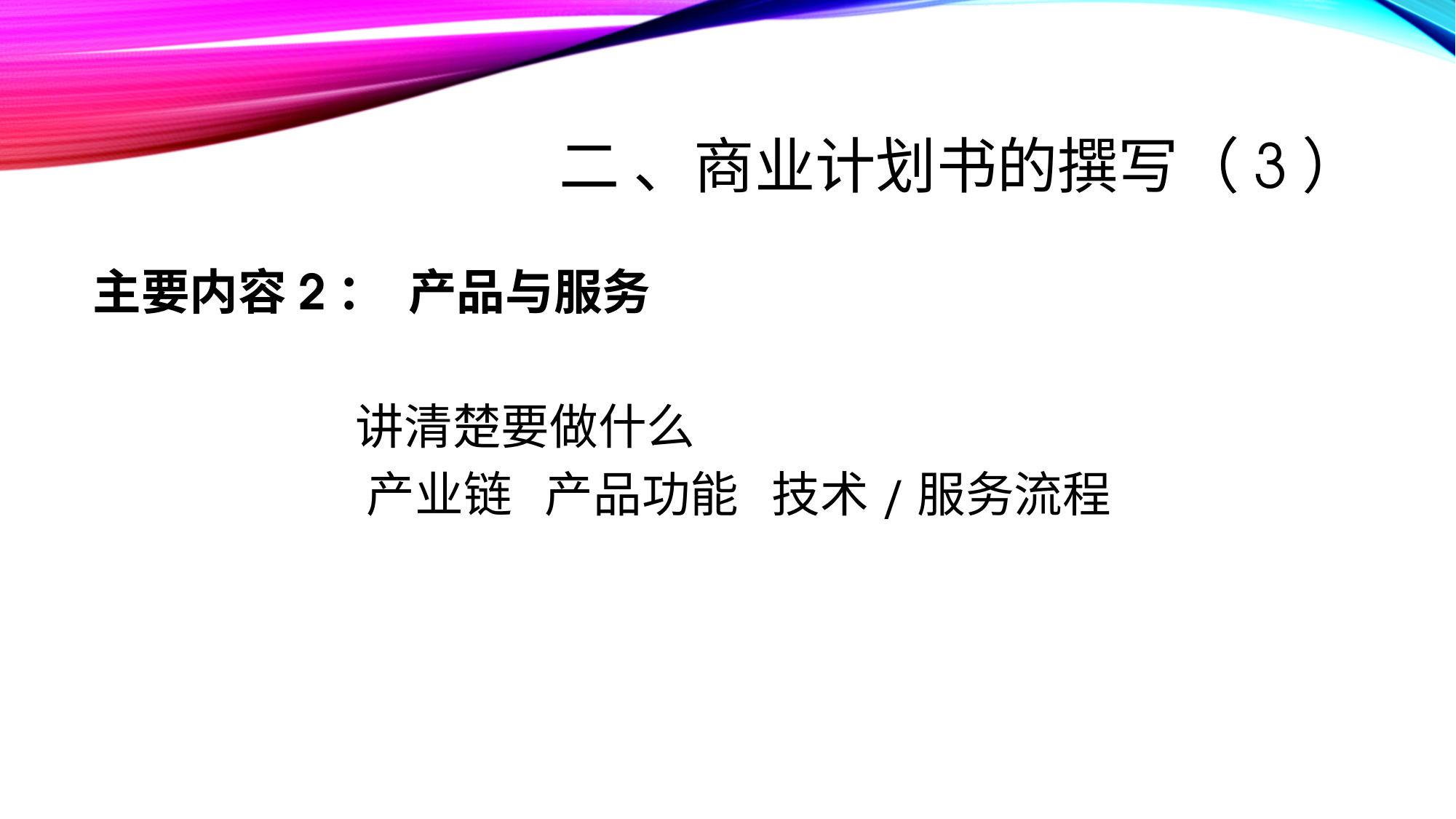

# 二 、商业计划书的撰写（3）
主要内容2：  产品与服务

                       讲清楚要做什么
                        产业链   产品功能   技术/服务流程